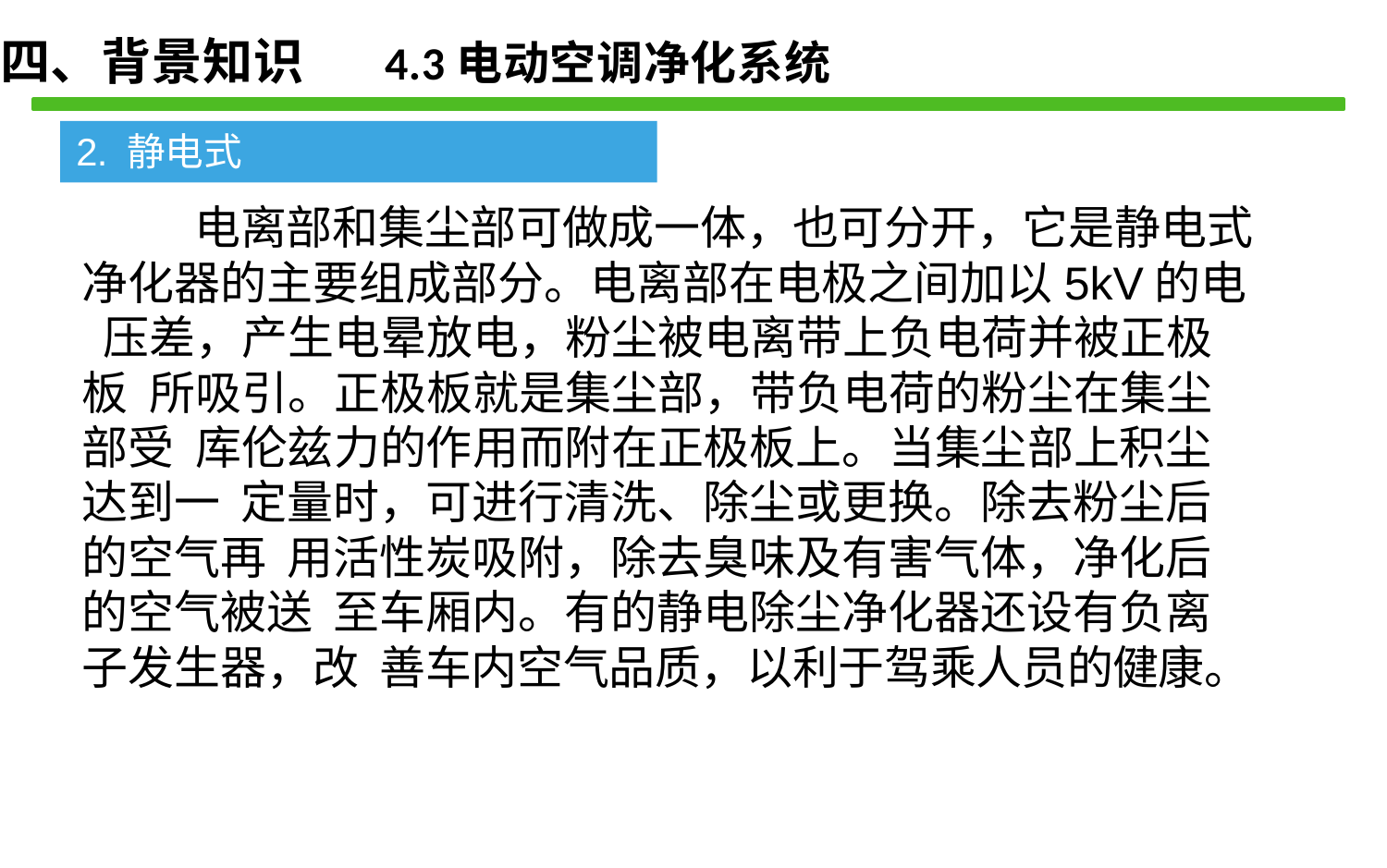

四、背景知识     4.3电动空调净化系统

2. 静电式

电离部和集尘部可做成一体，也可分开，它是静电式 净化器的主要组成部分。电离部在电极之间加以5kV的电   压差，产生电晕放电，粉尘被电离带上负电荷并被正极板  所吸引。正极板就是集尘部，带负电荷的粉尘在集尘部受  库伦兹力的作用而附在正极板上。当集尘部上积尘达到一  定量时，可进行清洗、除尘或更换。除去粉尘后的空气再  用活性炭吸附，除去臭味及有害气体，净化后的空气被送  至车厢内。有的静电除尘净化器还设有负离子发生器，改  善车内空气品质，以利于驾乘人员的健康。